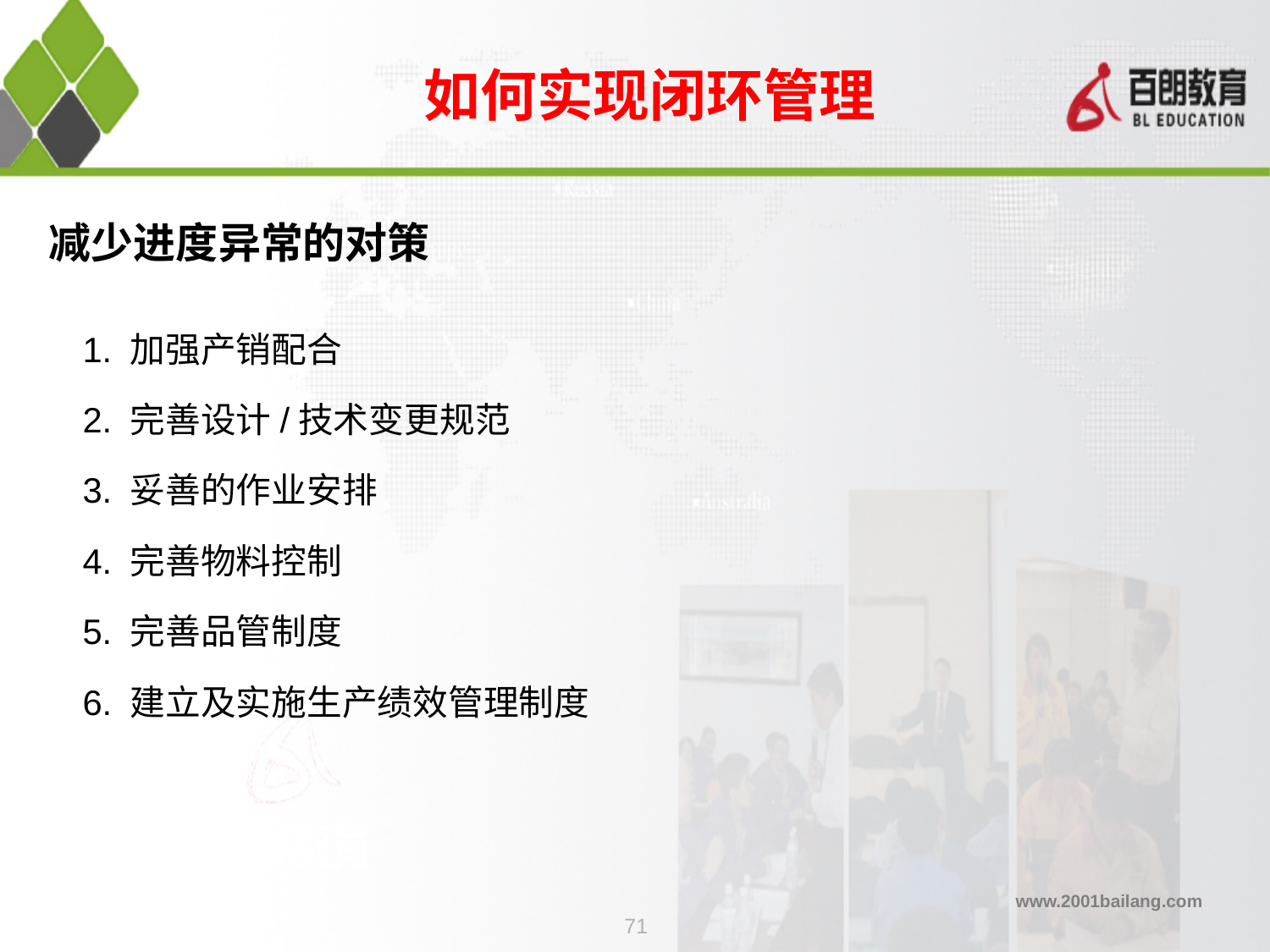

# 如何实现闭环管理
减少进度异常的对策
1. 加强产销配合
2. 完善设计/技术变更规范
3. 妥善的作业安排
4. 完善物料控制
5. 完善品管制度
6. 建立及实施生产绩效管理制度
71